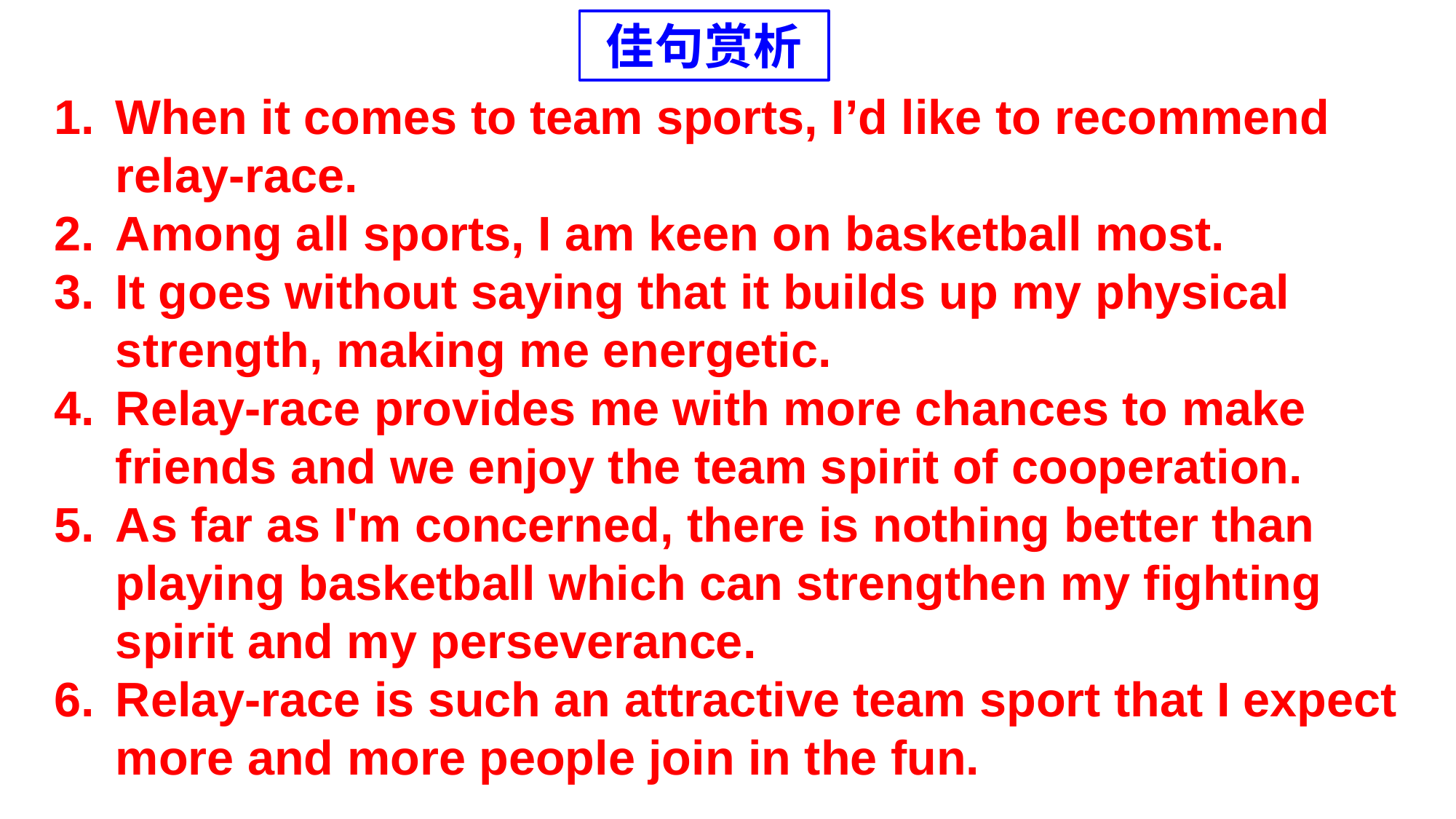

佳句赏析
When it comes to team sports, I’d like to recommend relay-race.
Among all sports, I am keen on basketball most.
It goes without saying that it builds up my physical strength, making me energetic.
Relay-race provides me with more chances to make friends and we enjoy the team spirit of cooperation.
As far as I'm concerned, there is nothing better than playing basketball which can strengthen my fighting spirit and my perseverance.
Relay-race is such an attractive team sport that I expect more and more people join in the fun.